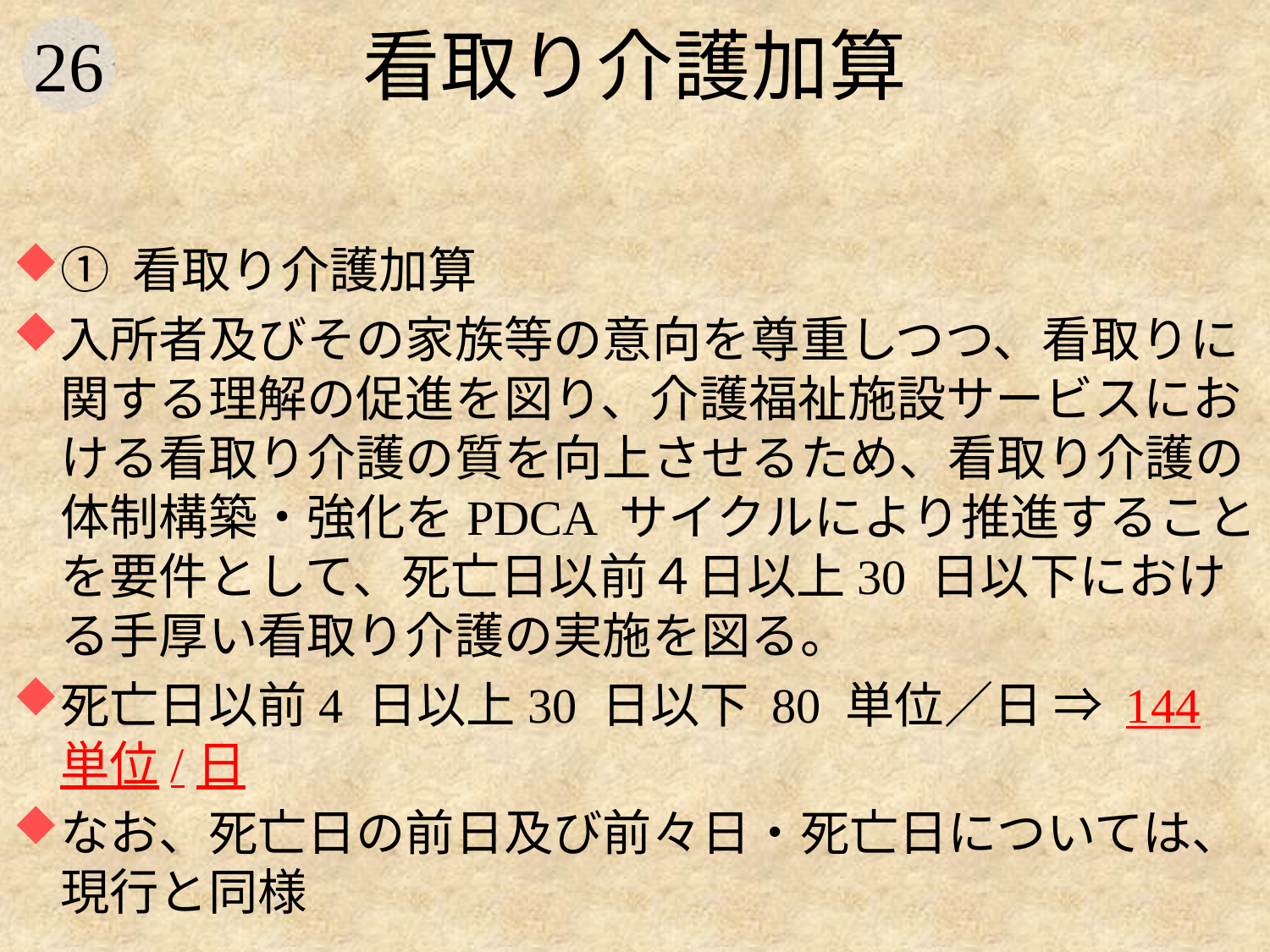

# 看取り介護加算
① 看取り介護加算
入所者及びその家族等の意向を尊重しつつ、看取りに関する理解の促進を図り、介護福祉施設サービスにおける看取り介護の質を向上させるため、看取り介護の体制構築・強化をPDCA サイクルにより推進することを要件として、死亡日以前４日以上30 日以下における手厚い看取り介護の実施を図る。
死亡日以前4 日以上30 日以下 80 単位／日 ⇒ 144 単位/日
なお、死亡日の前日及び前々日・死亡日については、現行と同様